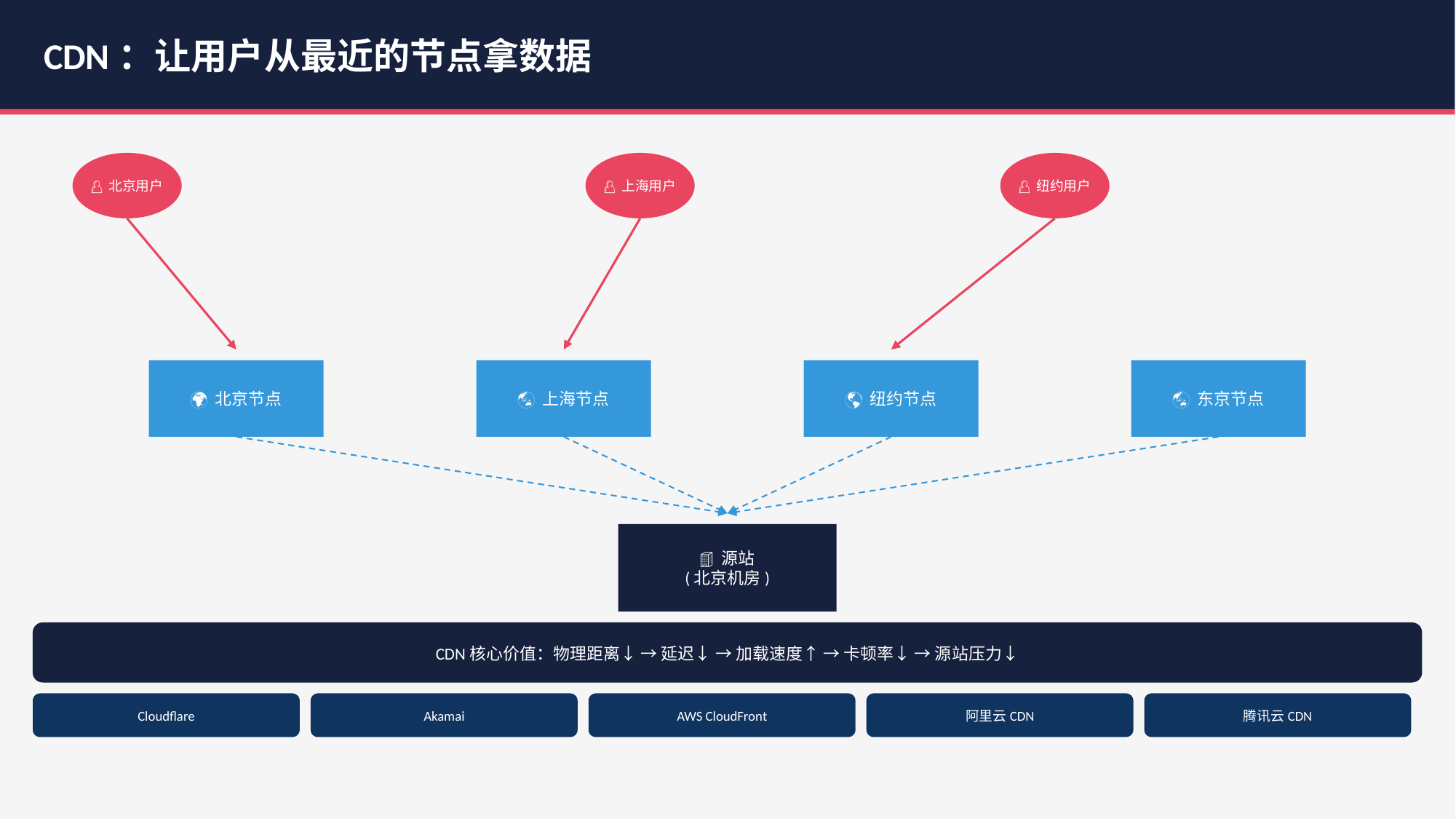

CDN：让用户从最近的节点拿数据

👤 北京用户
👤 上海用户
👤 纽约用户

🌍 北京节点
🌏 上海节点
🌎 纽约节点
🌏 东京节点

🏢 源站
(北京机房)

CDN核心价值：物理距离↓ → 延迟↓ → 加载速度↑ → 卡顿率↓ → 源站压力↓

Cloudflare

Akamai

AWS CloudFront

阿里云CDN

腾讯云CDN